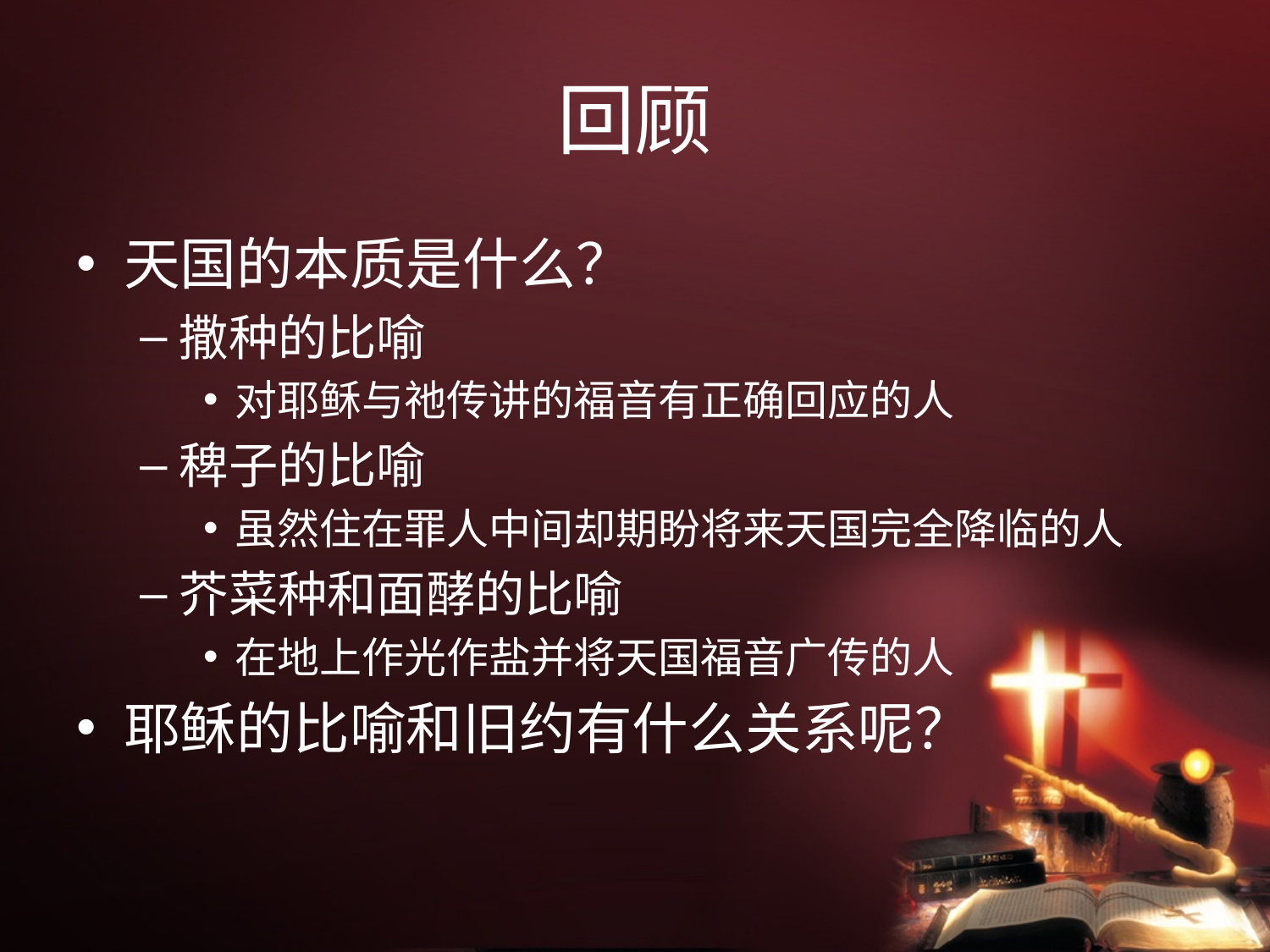

# 回顾
天国的本质是什么？
撒种的比喻
对耶稣与祂传讲的福音有正确回应的人
稗子的比喻
虽然住在罪人中间却期盼将来天国完全降临的人
芥菜种和面酵的比喻
在地上作光作盐并将天国福音广传的人
耶稣的比喻和旧约有什么关系呢？